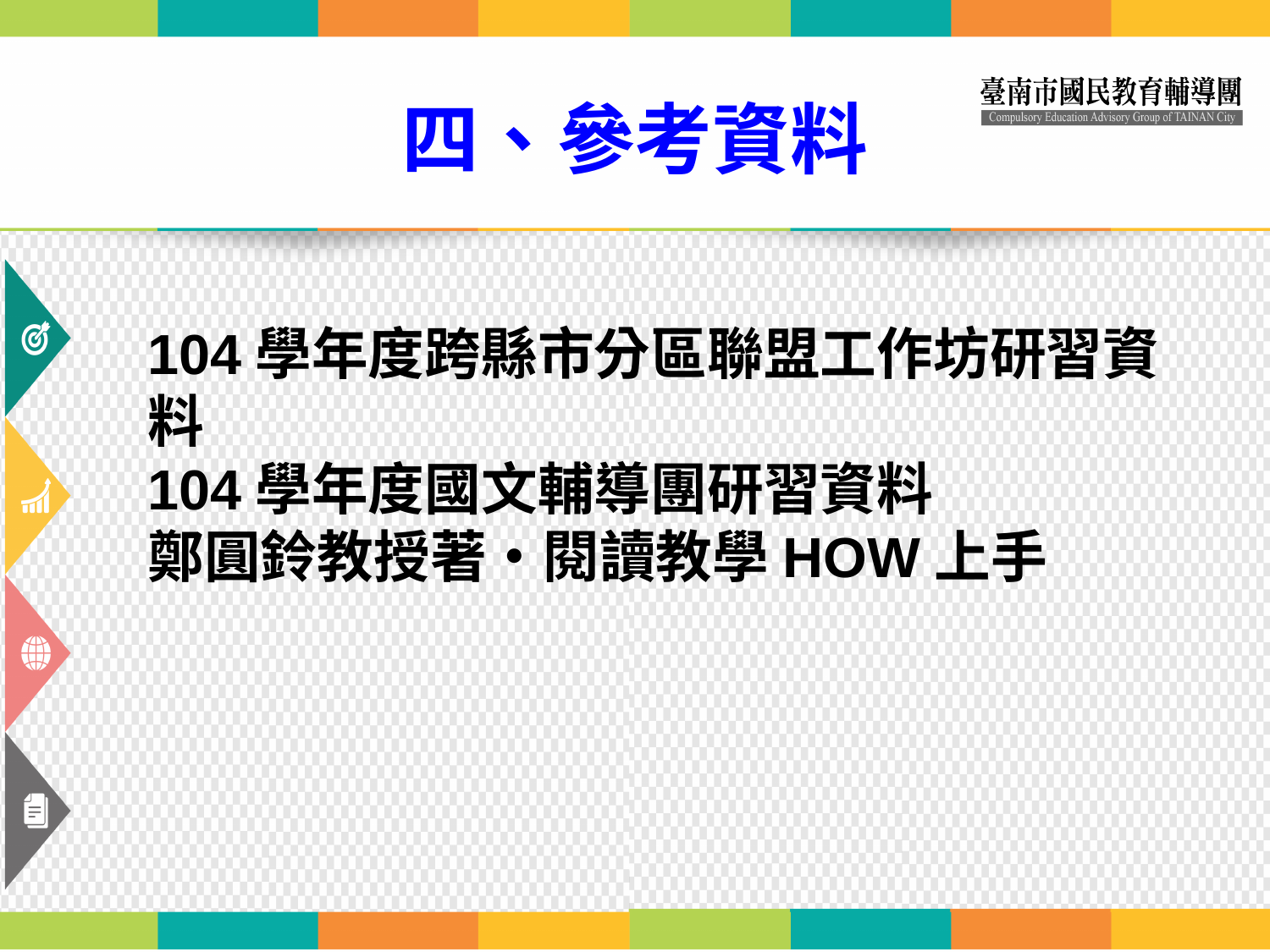

# 四、參考資料
104學年度跨縣市分區聯盟工作坊研習資料
104學年度國文輔導團研習資料
鄭圓鈴教授著‧閱讀教學HOW上手